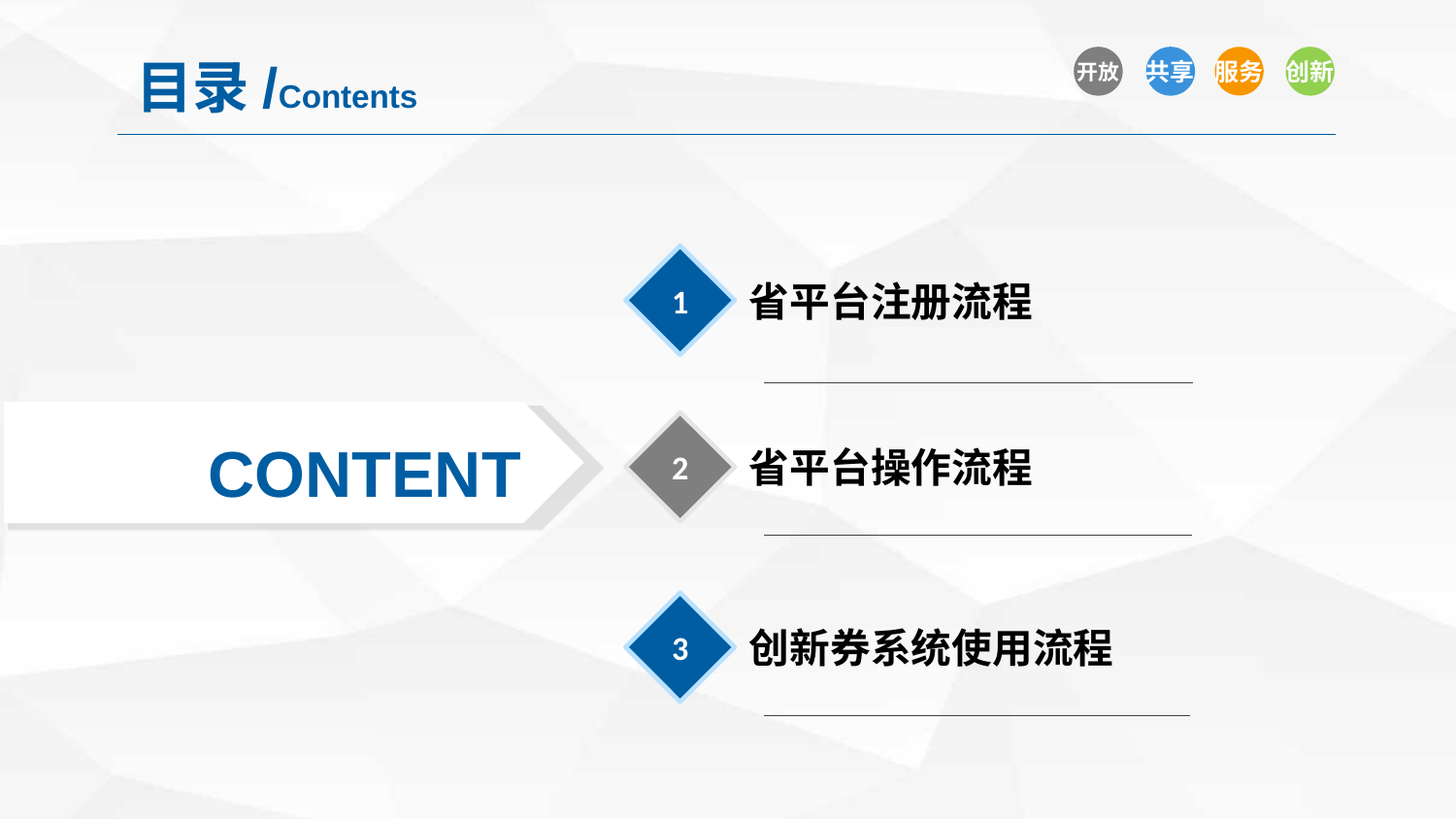

目录/Contents
开放
共享
创新
服务
1
省平台注册流程

2
CONTENT
省平台操作流程
3
创新券系统使用流程